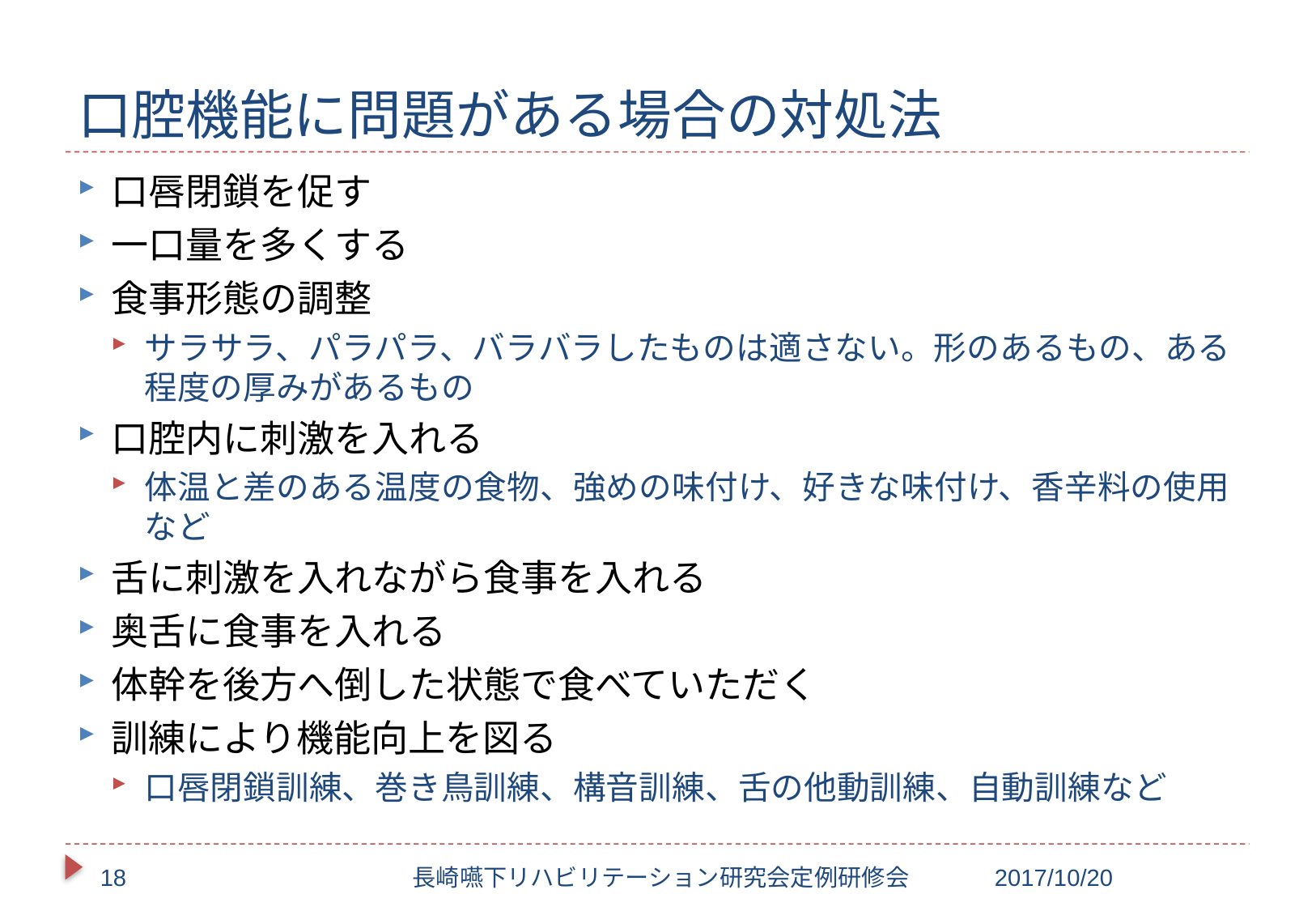

# 口腔機能に問題がある場合の対処法
口唇閉鎖を促す
一口量を多くする
食事形態の調整
サラサラ、パラパラ、バラバラしたものは適さない。形のあるもの、ある程度の厚みがあるもの
口腔内に刺激を入れる
体温と差のある温度の食物、強めの味付け、好きな味付け、香辛料の使用など
舌に刺激を入れながら食事を入れる
奥舌に食事を入れる
体幹を後方へ倒した状態で食べていただく
訓練により機能向上を図る
口唇閉鎖訓練、巻き鳥訓練、構音訓練、舌の他動訓練、自動訓練など
18
長崎嚥下リハビリテーション研究会定例研修会
2017/10/20